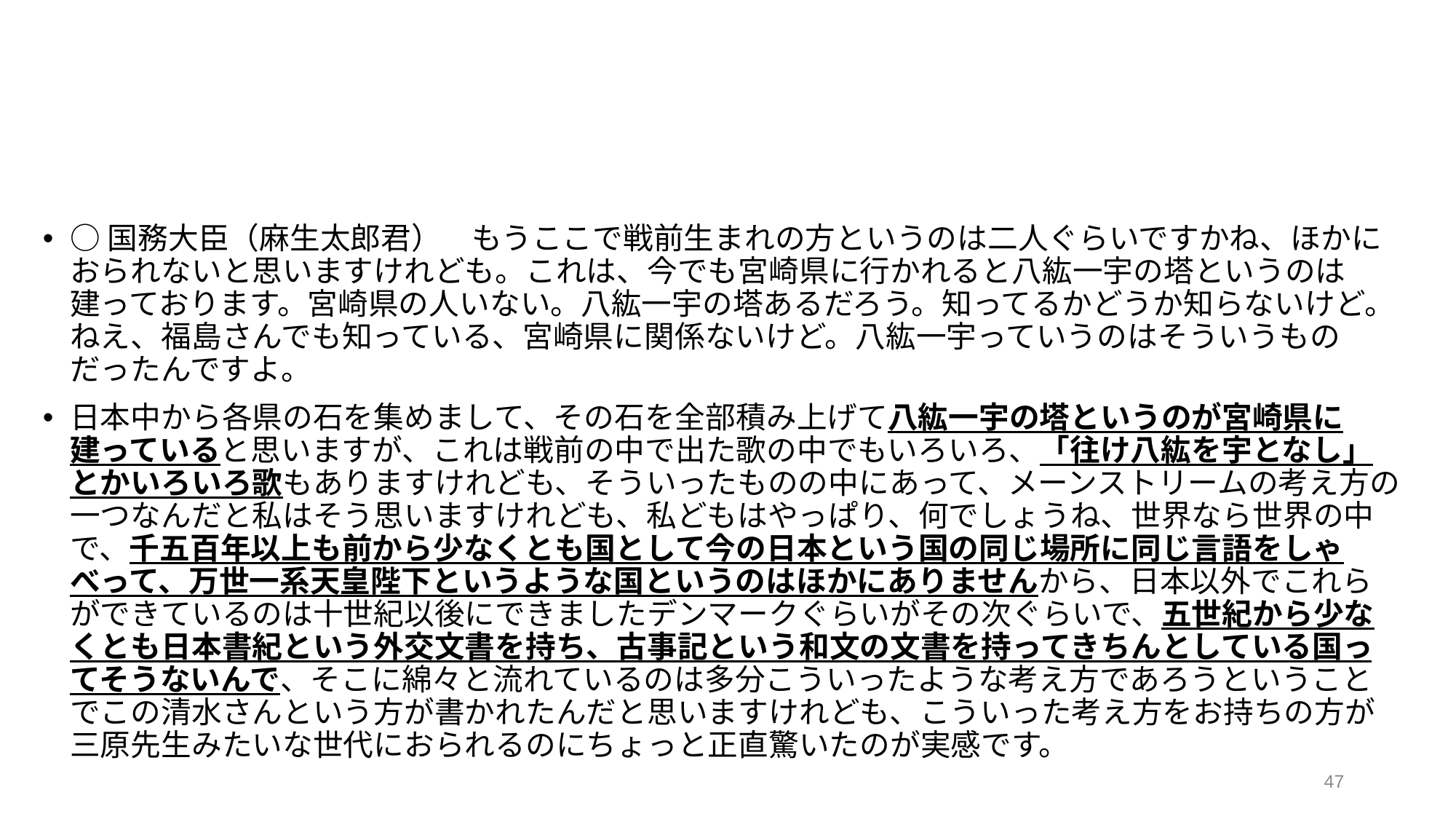

#
○国務大臣（麻生太郎君）　もうここで戦前生まれの方というのは二人ぐらいですかね、ほかにおられないと思いますけれども。これは、今でも宮崎県に行かれると八紘一宇の塔というのは建っております。宮崎県の人いない。八紘一宇の塔あるだろう。知ってるかどうか知らないけど。ねえ、福島さんでも知っている、宮崎県に関係ないけど。八紘一宇っていうのはそういうものだったんですよ。
日本中から各県の石を集めまして、その石を全部積み上げて八紘一宇の塔というのが宮崎県に建っていると思いますが、これは戦前の中で出た歌の中でもいろいろ、「往け八紘を宇となし」とかいろいろ歌もありますけれども、そういったものの中にあって、メーンストリームの考え方の一つなんだと私はそう思いますけれども、私どもはやっぱり、何でしょうね、世界なら世界の中で、千五百年以上も前から少なくとも国として今の日本という国の同じ場所に同じ言語をしゃべって、万世一系天皇陛下というような国というのはほかにありませんから、日本以外でこれらができているのは十世紀以後にできましたデンマークぐらいがその次ぐらいで、五世紀から少なくとも日本書紀という外交文書を持ち、古事記という和文の文書を持ってきちんとしている国ってそうないんで、そこに綿々と流れているのは多分こういったような考え方であろうということでこの清水さんという方が書かれたんだと思いますけれども、こういった考え方をお持ちの方が三原先生みたいな世代におられるのにちょっと正直驚いたのが実感です。

47